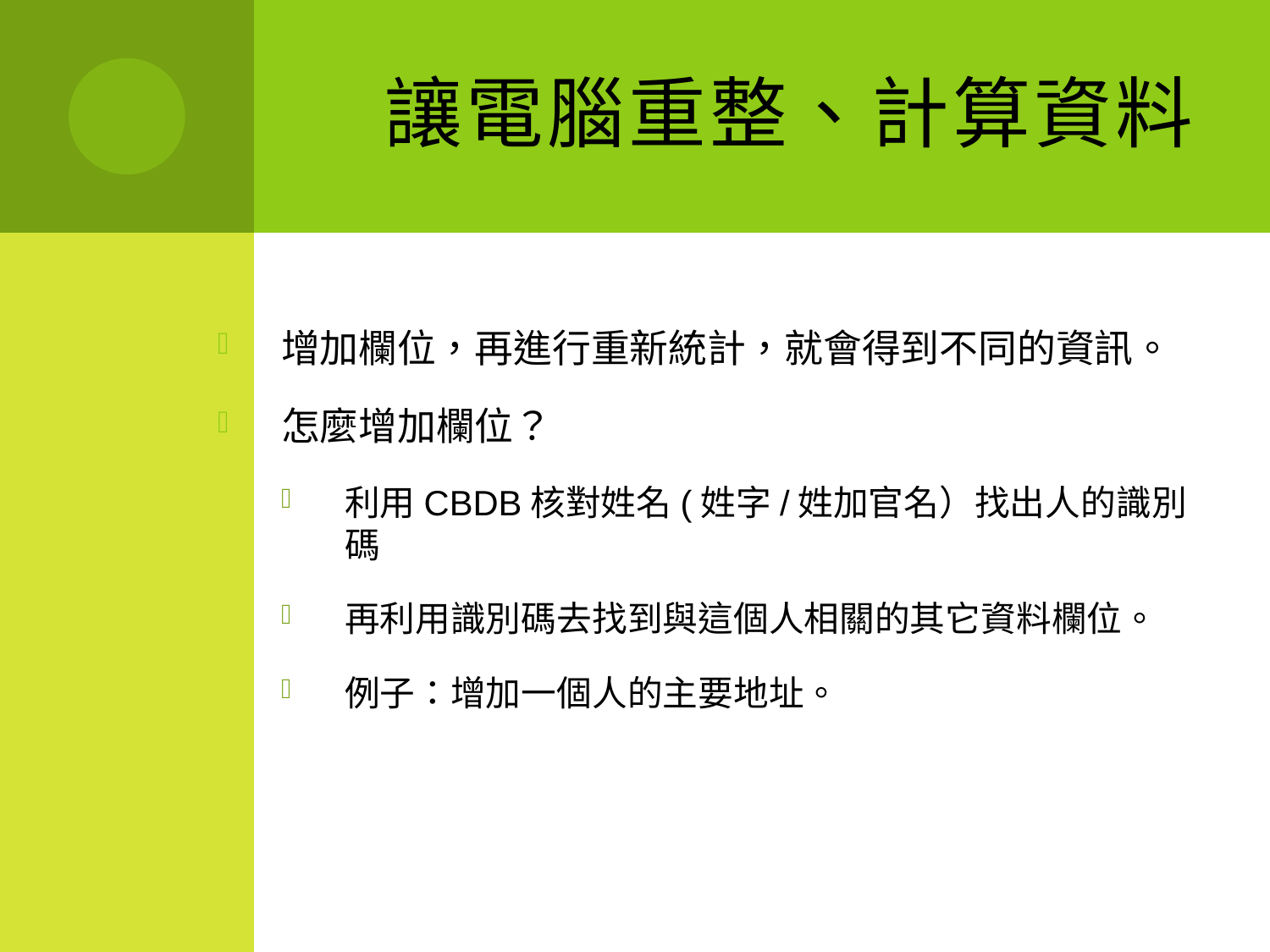

# 讓電腦重整、計算資料
增加欄位，再進行重新統計，就會得到不同的資訊。
怎麼增加欄位？
利用CBDB核對姓名(姓字/姓加官名）找出人的識別碼
再利用識別碼去找到與這個人相關的其它資料欄位。
例子：增加一個人的主要地址。